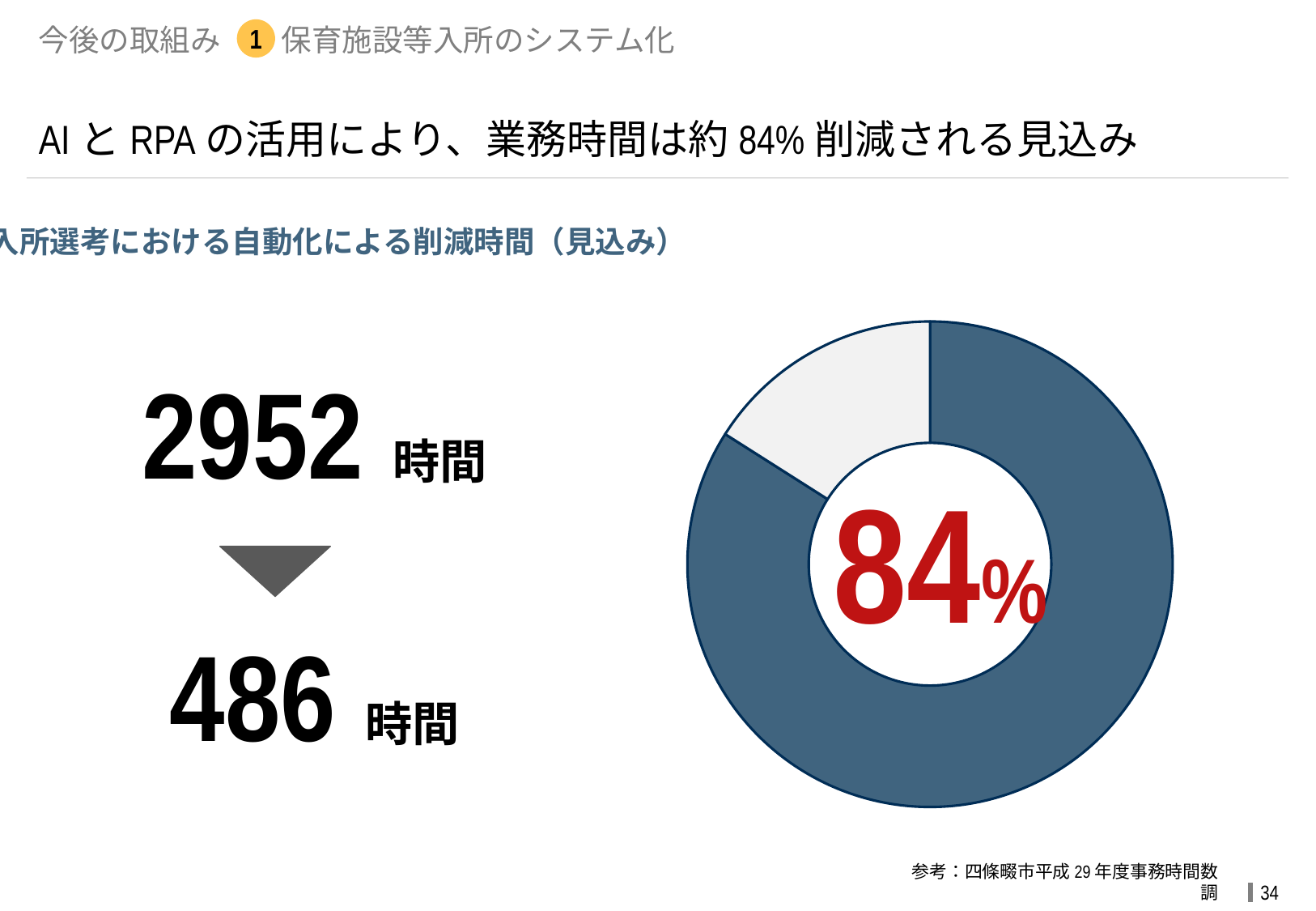

# 今後の取組み	保育施設等入所のシステム化
1
AIとRPAの活用により、業務時間は約84%削減される見込み
入所選考における自動化による削減時間（見込み）

### Chart

| Category | 売上高 |
|---|---|
| 第 1 四半期 | 84.0 |
| 第 2 四半期 | 16.0 |
2952時間
84%

486時間
参考：四條畷市平成29年度事務時間数調